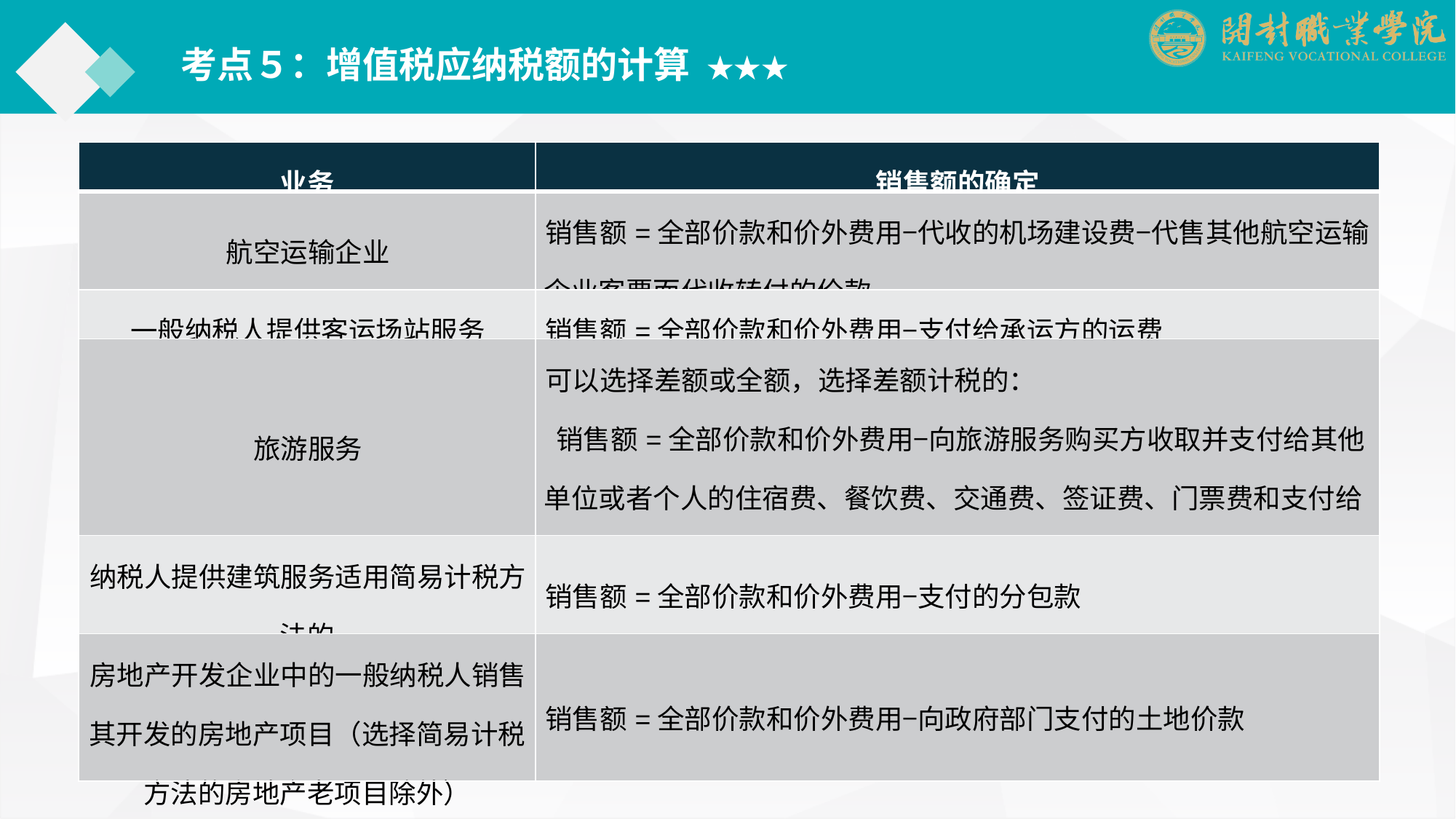

考点５：增值税应纳税额的计算  ★★★
| 业务 | 销售额的确定 |
| --- | --- |
| 航空运输企业 | 销售额=全部价款和价外费用−代收的机场建设费−代售其他航空运输企业客票而代收转付的价款 |
| 一般纳税人提供客运场站服务 | 销售额=全部价款和价外费用−支付给承运方的运费 |
| 旅游服务 | 可以选择差额或全额，选择差额计税的： 销售额=全部价款和价外费用−向旅游服务购买方收取并支付给其他单位或者个人的住宿费、餐饮费、交通费、签证费、门票费和支付给其他接团旅游企业的旅游费用 |
| 纳税人提供建筑服务适用简易计税方法的 | 销售额=全部价款和价外费用−支付的分包款 |
| 房地产开发企业中的一般纳税人销售其开发的房地产项目（选择简易计税方法的房地产老项目除外） | 销售额=全部价款和价外费用−向政府部门支付的土地价款 |